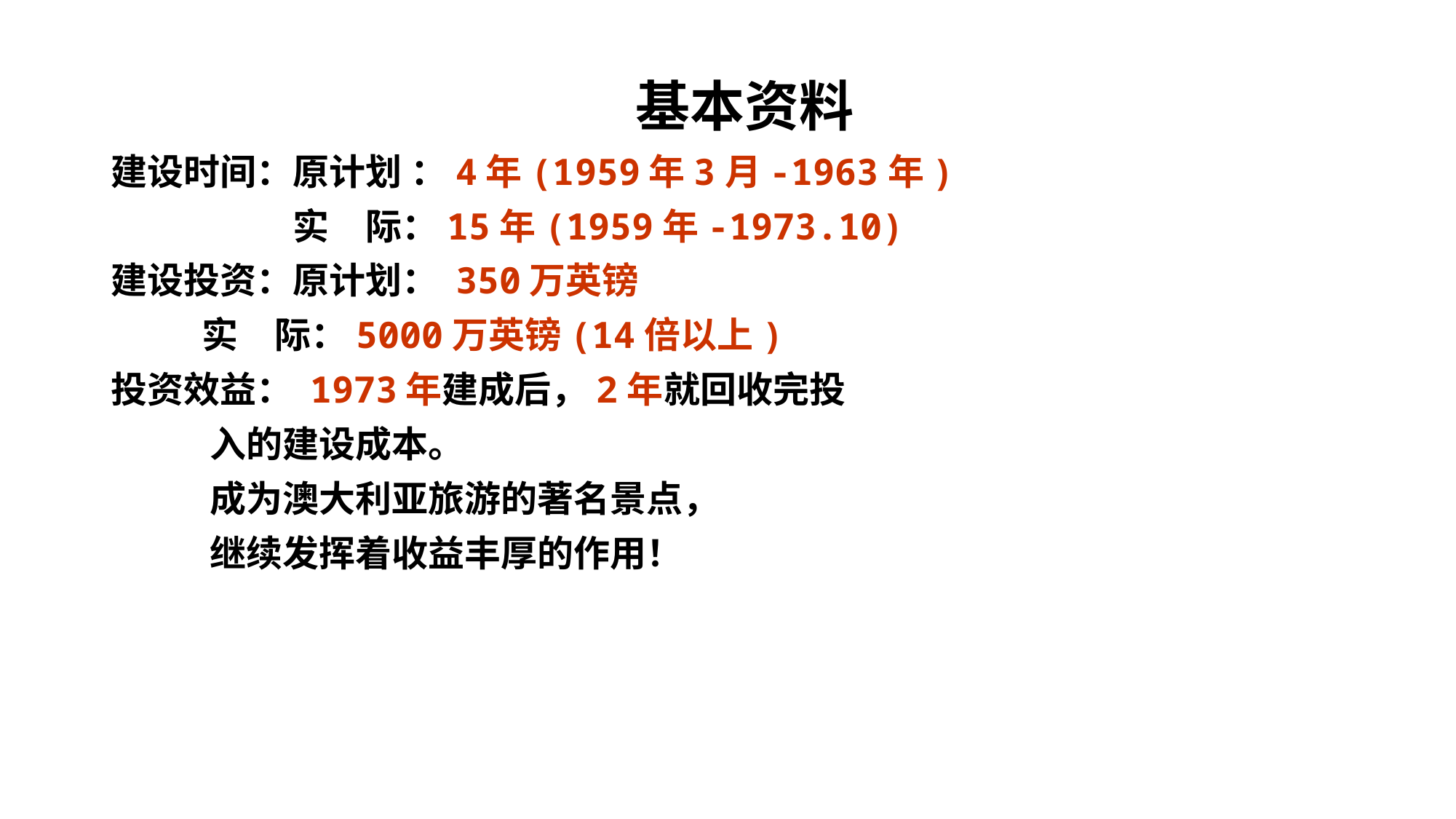

基本资料
建设时间：原计划 ：4年(1959年3月-1963年)
　　　　　实　际：15年(1959年-1973.10)
建设投资：原计划： 350万英镑
          实　际：5000万英镑(14倍以上)
投资效益： 1973年建成后，2年就回收完投
           入的建设成本。
           成为澳大利亚旅游的著名景点，
           继续发挥着收益丰厚的作用！